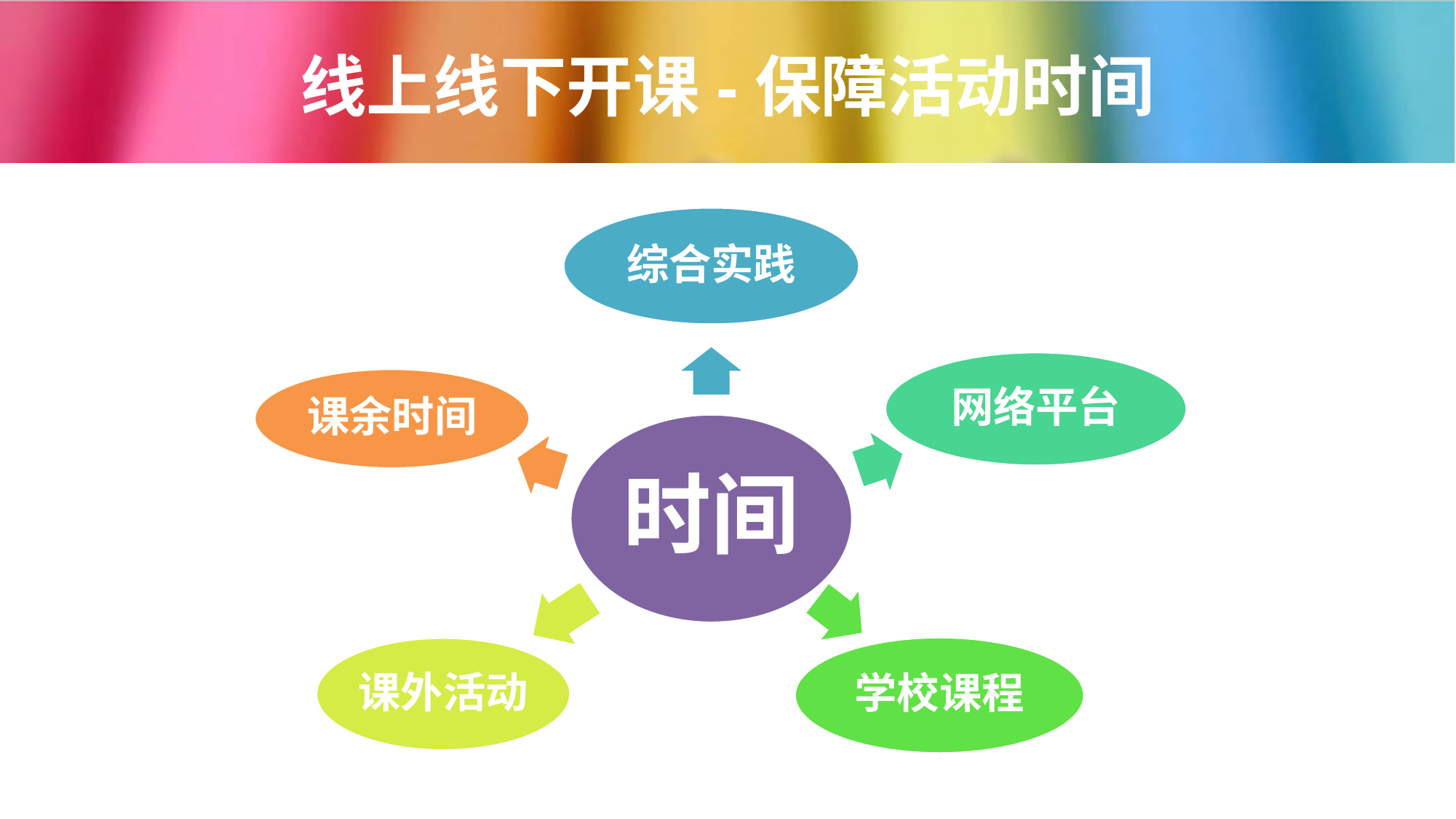

# 线上线下开课-保障活动时间
时间

综合实践

网络平台

学校课程

课外活动

课余时间